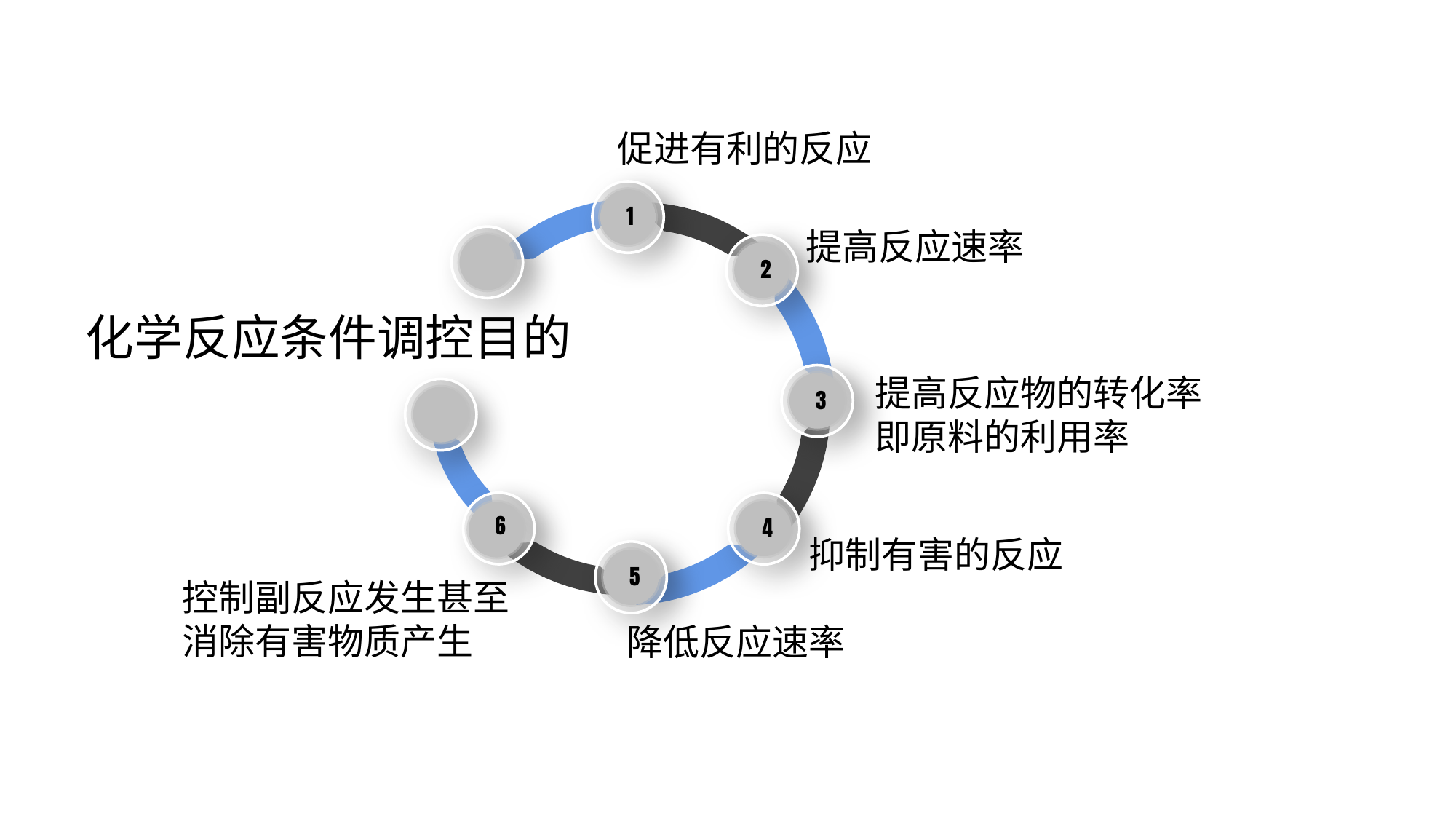

促进有利的反应

1

提高反应速率

2

化学反应条件调控目的

3
提高反应物的转化率即原料的利用率

6

4
抑制有害的反应

5

控制副反应发生甚至消除有害物质产生
降低反应速率